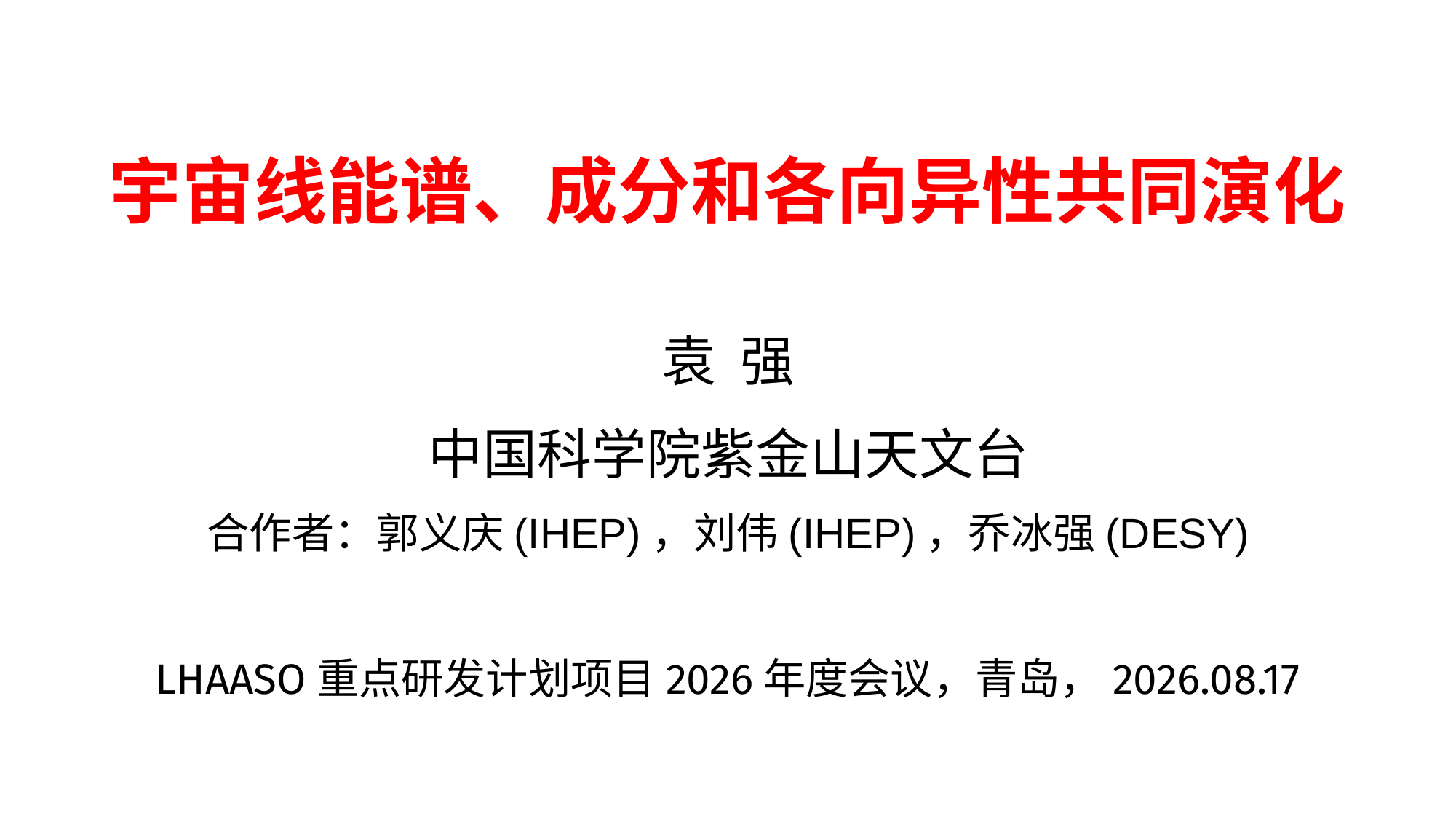

宇宙线能谱、成分和各向异性共同演化
袁  强
中国科学院紫金山天文台
合作者：郭义庆(IHEP)，刘伟(IHEP)，乔冰强(DESY)
LHAASO重点研发计划项目2026年度会议，青岛，2026.08.17